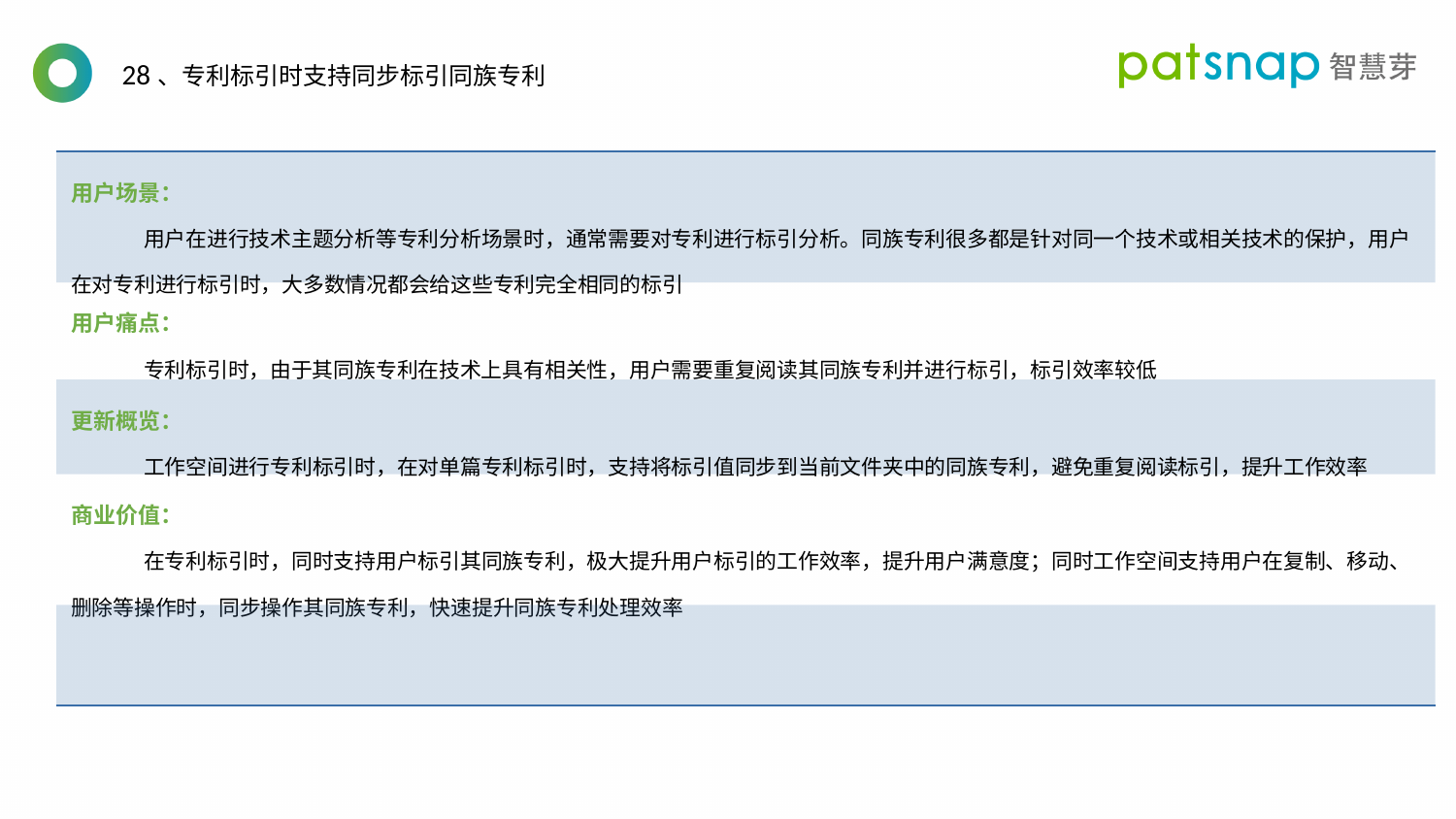

28、专利标引时支持同步标引同族专利
| 用户场景： 用户在进行技术主题分析等专利分析场景时，通常需要对专利进行标引分析。同族专利很多都是针对同一个技术或相关技术的保护，用户在对专利进行标引时，大多数情况都会给这些专利完全相同的标引 |
| --- |
| 用户痛点： 专利标引时，由于其同族专利在技术上具有相关性，用户需要重复阅读其同族专利并进行标引，标引效率较低 |
| 更新概览： 工作空间进行专利标引时，在对单篇专利标引时，支持将标引值同步到当前文件夹中的同族专利，避免重复阅读标引，提升工作效率 |
| 商业价值： 在专利标引时，同时支持用户标引其同族专利，极大提升用户标引的工作效率，提升用户满意度；同时工作空间支持用户在复制、移动、删除等操作时，同步操作其同族专利，快速提升同族专利处理效率 |
|  |